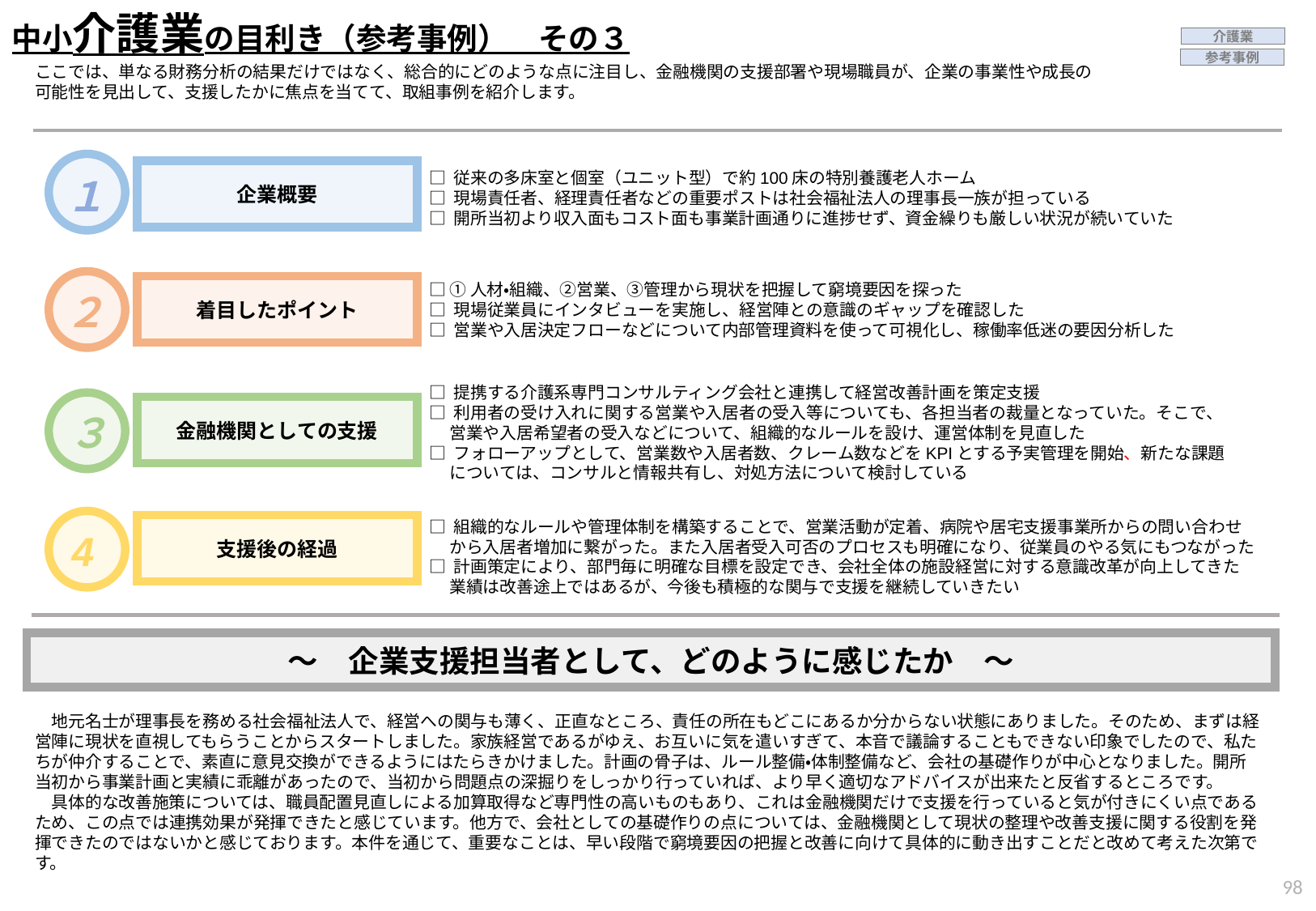

中小介護業の目利き（参考事例）　その３
介護業
参考事例
ここでは、単なる財務分析の結果だけではなく、総合的にどのような点に注目し、金融機関の支援部署や現場職員が、企業の事業性や成長の
可能性を見出して、支援したかに焦点を当てて、取組事例を紹介します。

１
企業概要
□ 従来の多床室と個室（ユニット型）で約100床の特別養護老人ホーム
□ 現場責任者、経理責任者などの重要ポストは社会福祉法人の理事長一族が担っている
□ 開所当初より収入面もコスト面も事業計画通りに進捗せず、資金繰りも厳しい状況が続いていた

着目したポイント
２
□ ①人材・組織、②営業、③管理から現状を把握して窮境要因を探った
□ 現場従業員にインタビューを実施し、経営陣との意識のギャップを確認した
□ 営業や入居決定フローなどについて内部管理資料を使って可視化し、稼働率低迷の要因分析した
□ 提携する介護系専門コンサルティング会社と連携して経営改善計画を策定支援
□ 利用者の受け入れに関する営業や入居者の受入等についても、各担当者の裁量となっていた。そこで、
　 営業や入居希望者の受入などについて、組織的なルールを設け、運営体制を見直した
□ フォローアップとして、営業数や入居者数、クレーム数などをKPIとする予実管理を開始、新たな課題
　 については、コンサルと情報共有し、対処方法について検討している

金融機関としての支援
３
□ 組織的なルールや管理体制を構築することで、営業活動が定着、病院や居宅支援事業所からの問い合わせ
　 から入居者増加に繋がった。また入居者受入可否のプロセスも明確になり、従業員のやる気にもつながった
□ 計画策定により、部門毎に明確な目標を設定でき、会社全体の施設経営に対する意識改革が向上してきた
　 業績は改善途上ではあるが、今後も積極的な関与で支援を継続していきたい

支援後の経過
4
～　企業支援担当者として、どのように感じたか　～
　地元名士が理事長を務める社会福祉法人で、経営への関与も薄く、正直なところ、責任の所在もどこにあるか分からない状態にありました。そのため、まずは経営陣に現状を直視してもらうことからスタートしました。家族経営であるがゆえ、お互いに気を遣いすぎて、本音で議論することもできない印象でしたので、私たちが仲介することで、素直に意見交換ができるようにはたらきかけました。計画の骨子は、ルール整備・体制整備など、会社の基礎作りが中心となりました。開所当初から事業計画と実績に乖離があったので、当初から問題点の深掘りをしっかり行っていれば、より早く適切なアドバイスが出来たと反省するところです。
　具体的な改善施策については、職員配置見直しによる加算取得など専門性の高いものもあり、これは金融機関だけで支援を行っていると気が付きにくい点であるため、この点では連携効果が発揮できたと感じています。他方で、会社としての基礎作りの点については、金融機関として現状の整理や改善支援に関する役割を発揮できたのではないかと感じております。本件を通じて、重要なことは、早い段階で窮境要因の把握と改善に向けて具体的に動き出すことだと改めて考えた次第です。
98